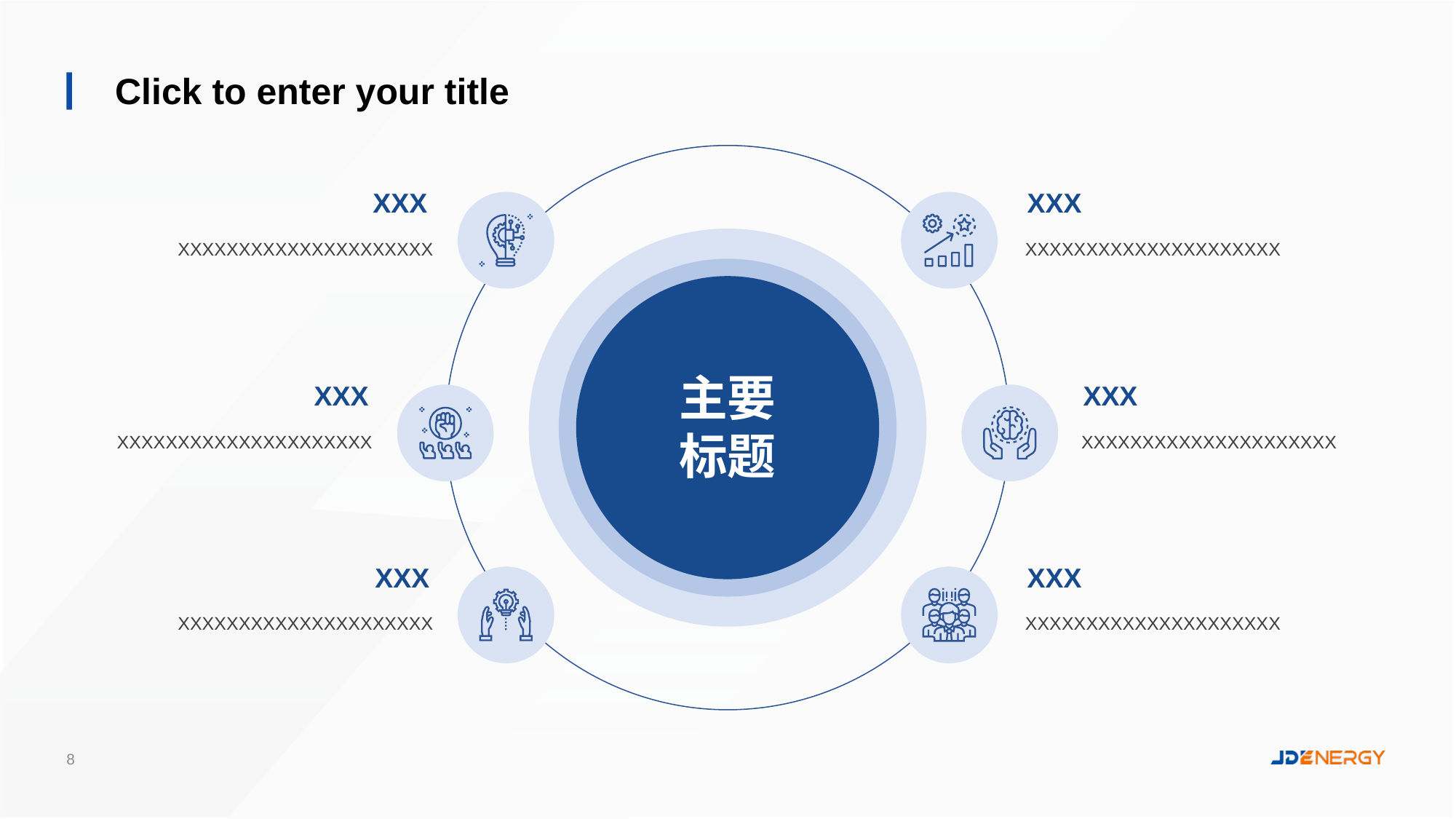

Click to enter your title

XXX
XXX

XXXXXXXXXXXXXXXXXXXXX
XXXXXXXXXXXXXXXXXXXXX

主要
标题
XXX
XXX

XXXXXXXXXXXXXXXXXXXXX
XXXXXXXXXXXXXXXXXXXXX
XXX
XXX

XXXXXXXXXXXXXXXXXXXXX
XXXXXXXXXXXXXXXXXXXXX

8